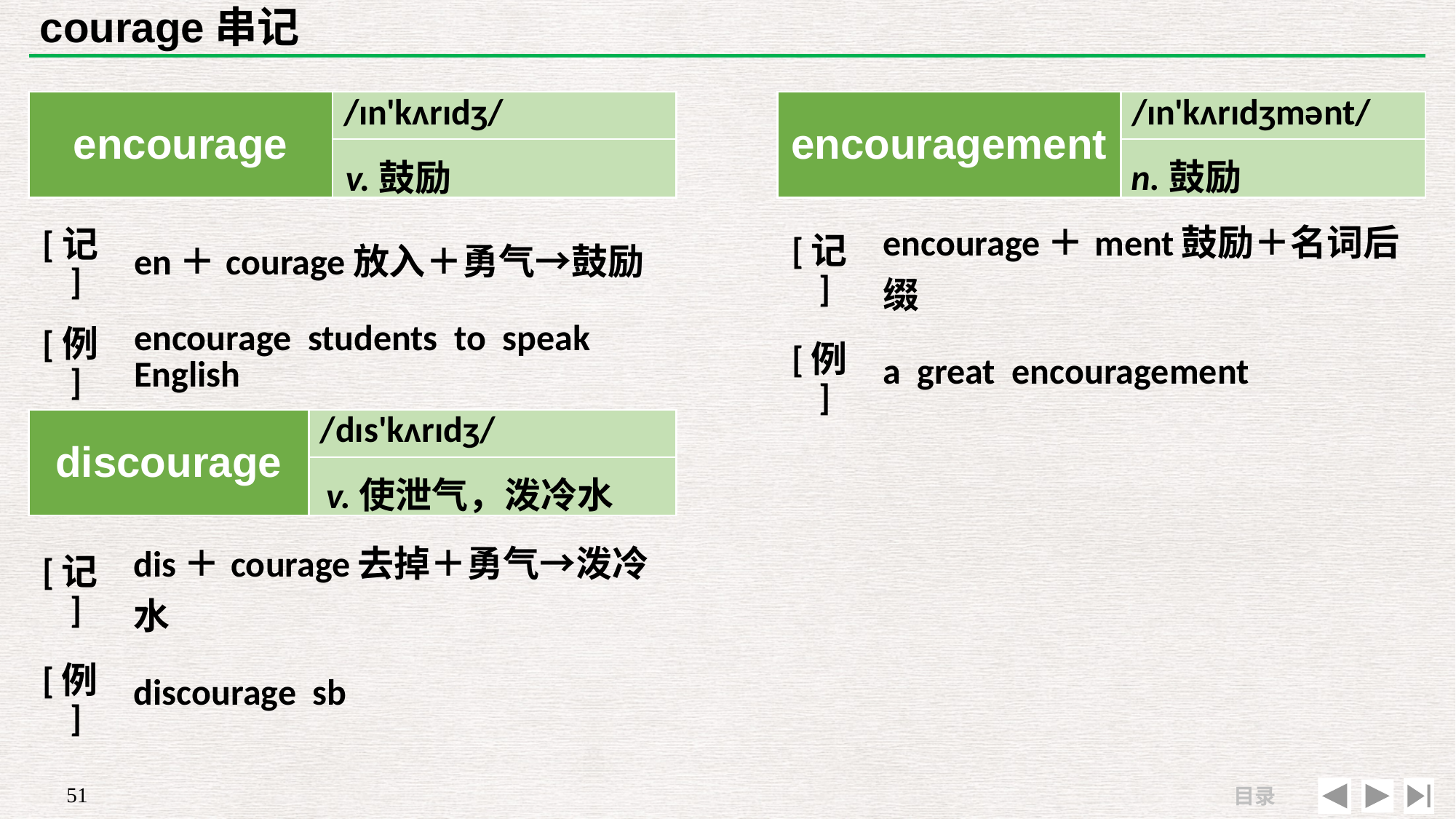

# courage串记

| encourage | /ɪn'kʌrɪdʒ/ |
| --- | --- |
|  |  |
| encouragement | /ɪn'kʌrɪdʒmənt/ |
| --- | --- |
|  |  |
n.鼓励
v.鼓励
| [记] | encourage＋ment鼓励＋名词后缀 |
| --- | --- |
| [例] | a great encouragement |
| [记] | en＋courage放入＋勇气→鼓励 |
| --- | --- |
| [例] | encourage students to speak English |
| discourage | /dɪs'kʌrɪdʒ/ |
| --- | --- |
|  |  |
v.使泄气，泼冷水
| [记] | dis＋courage去掉＋勇气→泼冷水 |
| --- | --- |
| [例] | discourage sb |